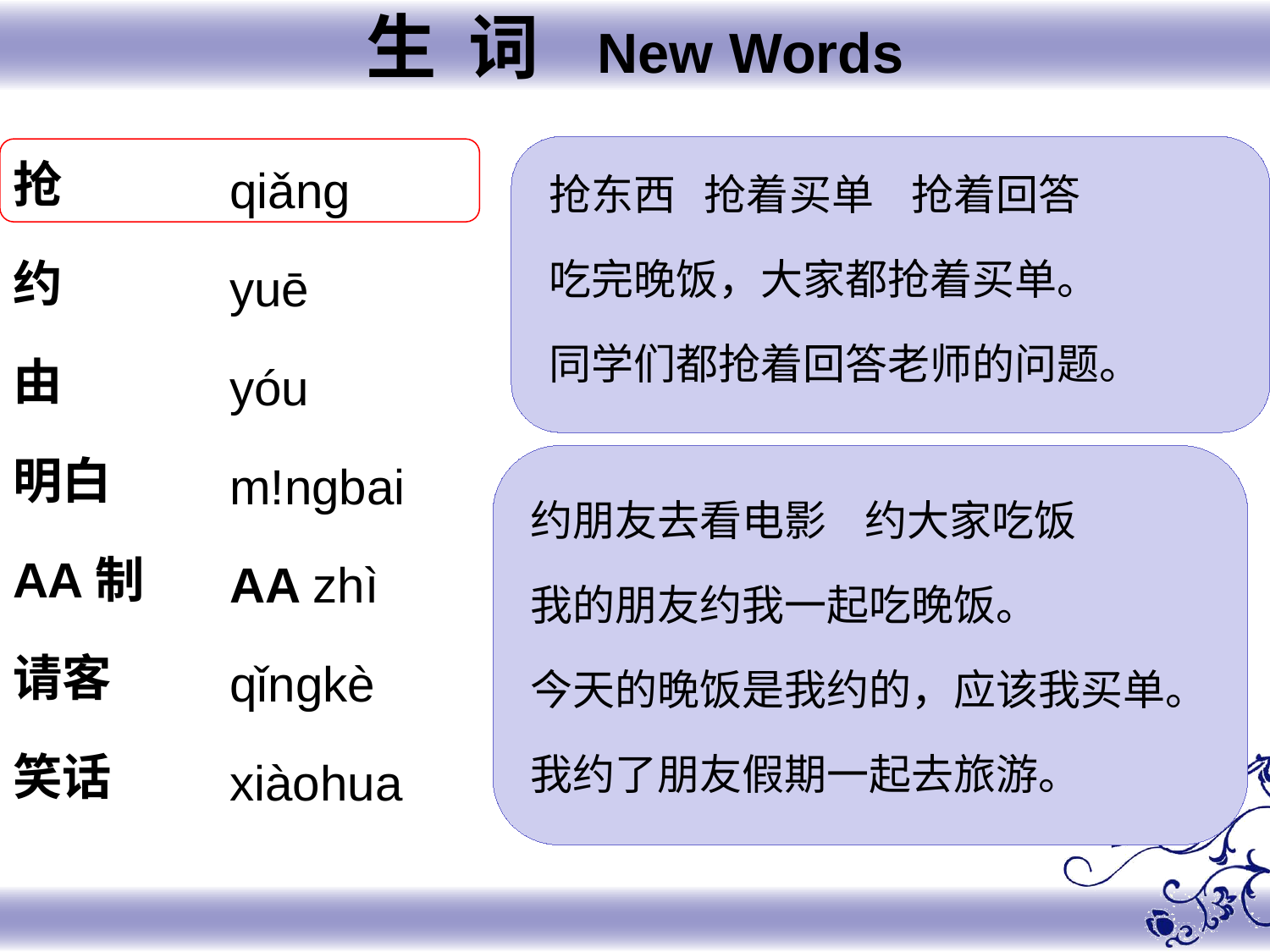

生  词   New Words
抢
约
由
明白
AA制
请客
笑话
qiǎng
yuē
yóu
m!ngbai
AA zhì
qǐngkè
xiàohua

抢东西   抢着买单    抢着回答
吃完晚饭，大家都抢着买单。
同学们都抢着回答老师的问题。

约朋友去看电影    约大家吃饭
我的朋友约我一起吃晚饭。
今天的晚饭是我约的，应该我买单。
我约了朋友假期一起去旅游。